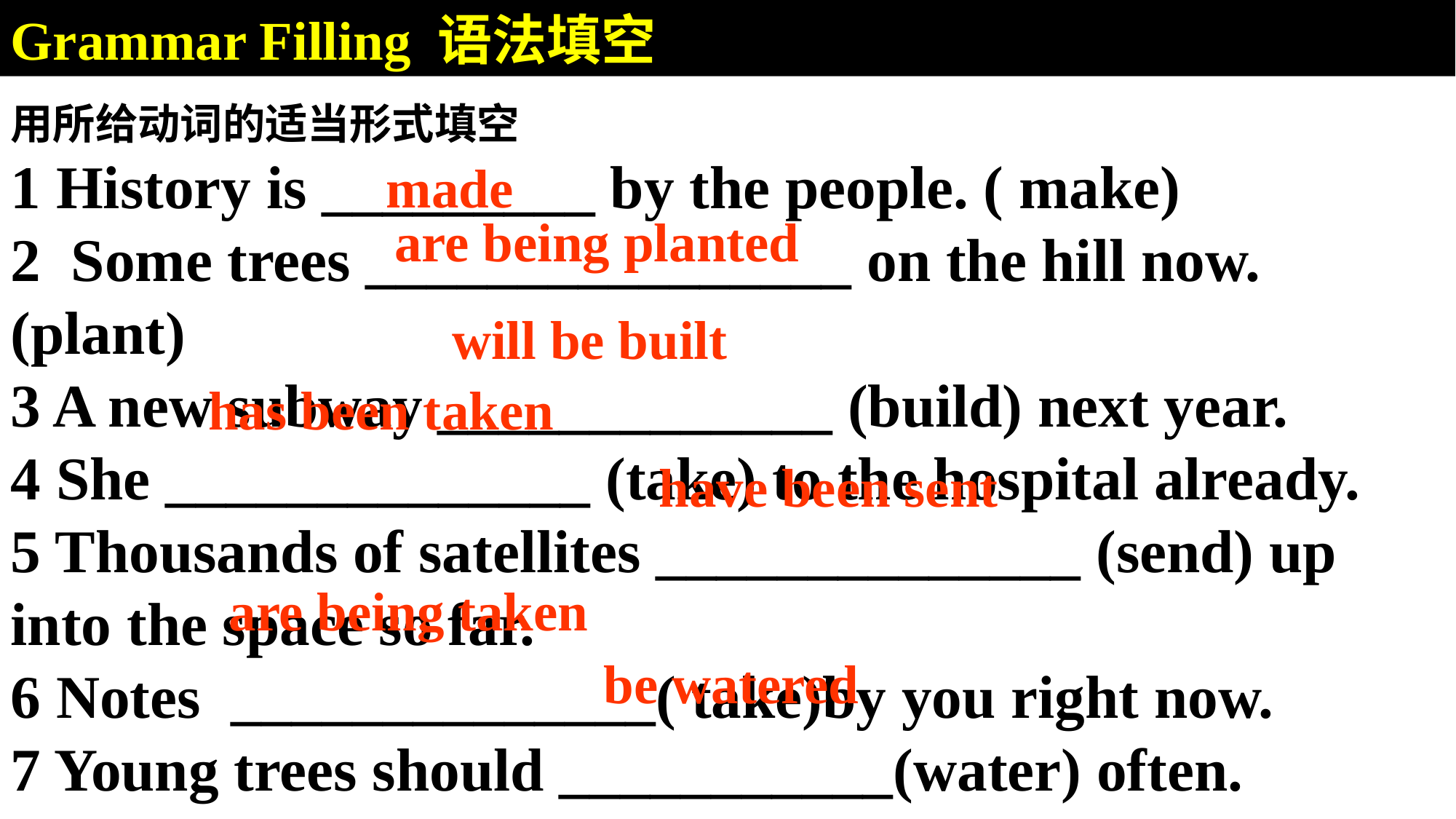

Grammar Filling 语法填空

用所给动词的适当形式填空
1 History is _________ by the people. ( make)
2  Some trees ________________ on the hill now. (plant)
3 A new subway _____________ (build) next year.
4 She ______________ (take) to the hospital already.
5 Thousands of satellites ______________ (send) up into the space so far.
6 Notes  ______________( take)by you right now.
7 Young trees should ___________(water) often.

made
are being planted

will be built
has been taken
have been sent
are being taken
be watered